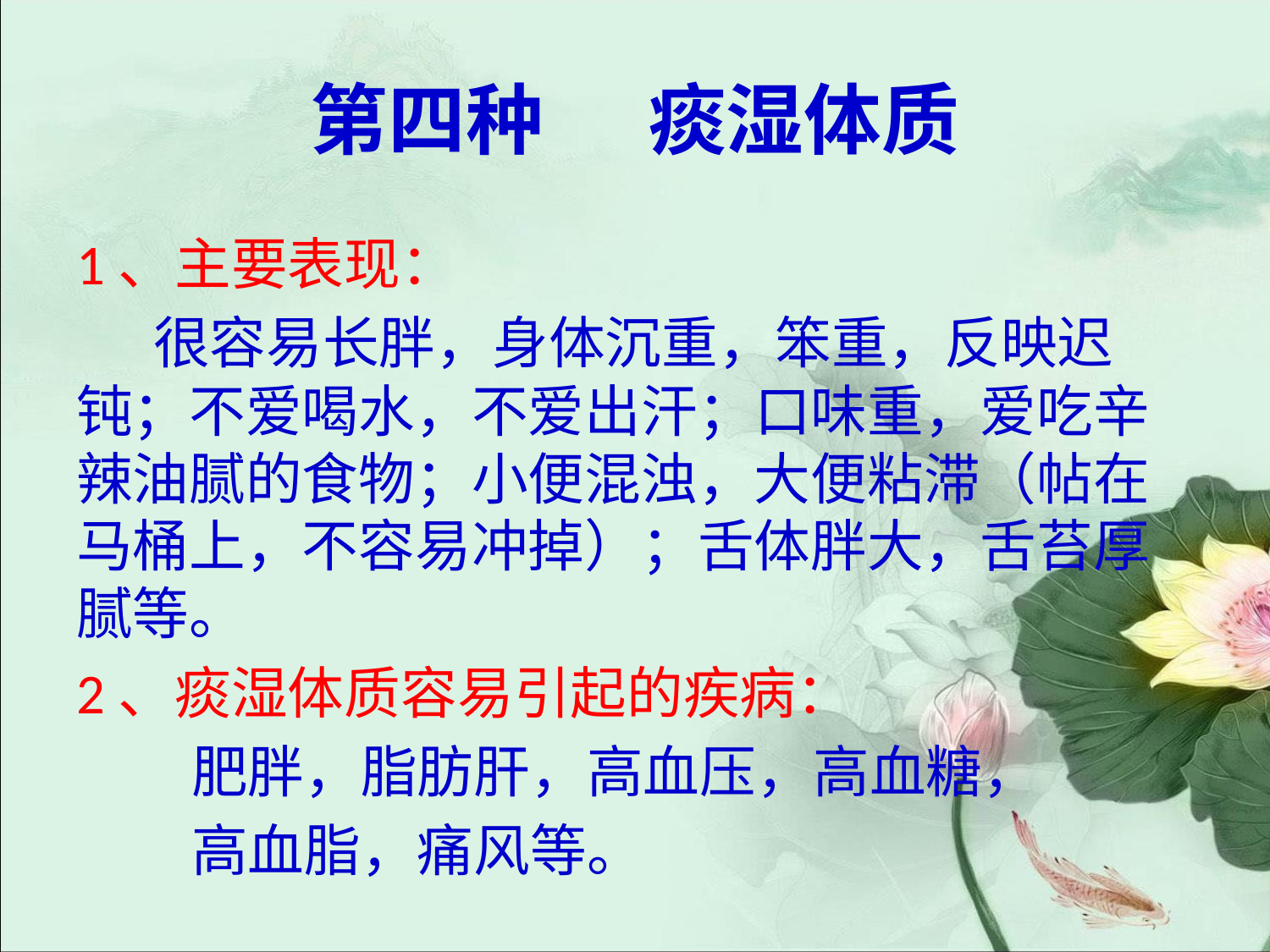

# 第四种      痰湿体质
1、主要表现：
     很容易长胖，身体沉重，笨重，反映迟钝；不爱喝水，不爱出汗；口味重，爱吃辛辣油腻的食物；小便混浊，大便粘滞（帖在马桶上，不容易冲掉）；舌体胖大，舌苔厚腻等。
2、痰湿体质容易引起的疾病：
        肥胖，脂肪肝，高血压，高血糖，
        高血脂，痛风等。